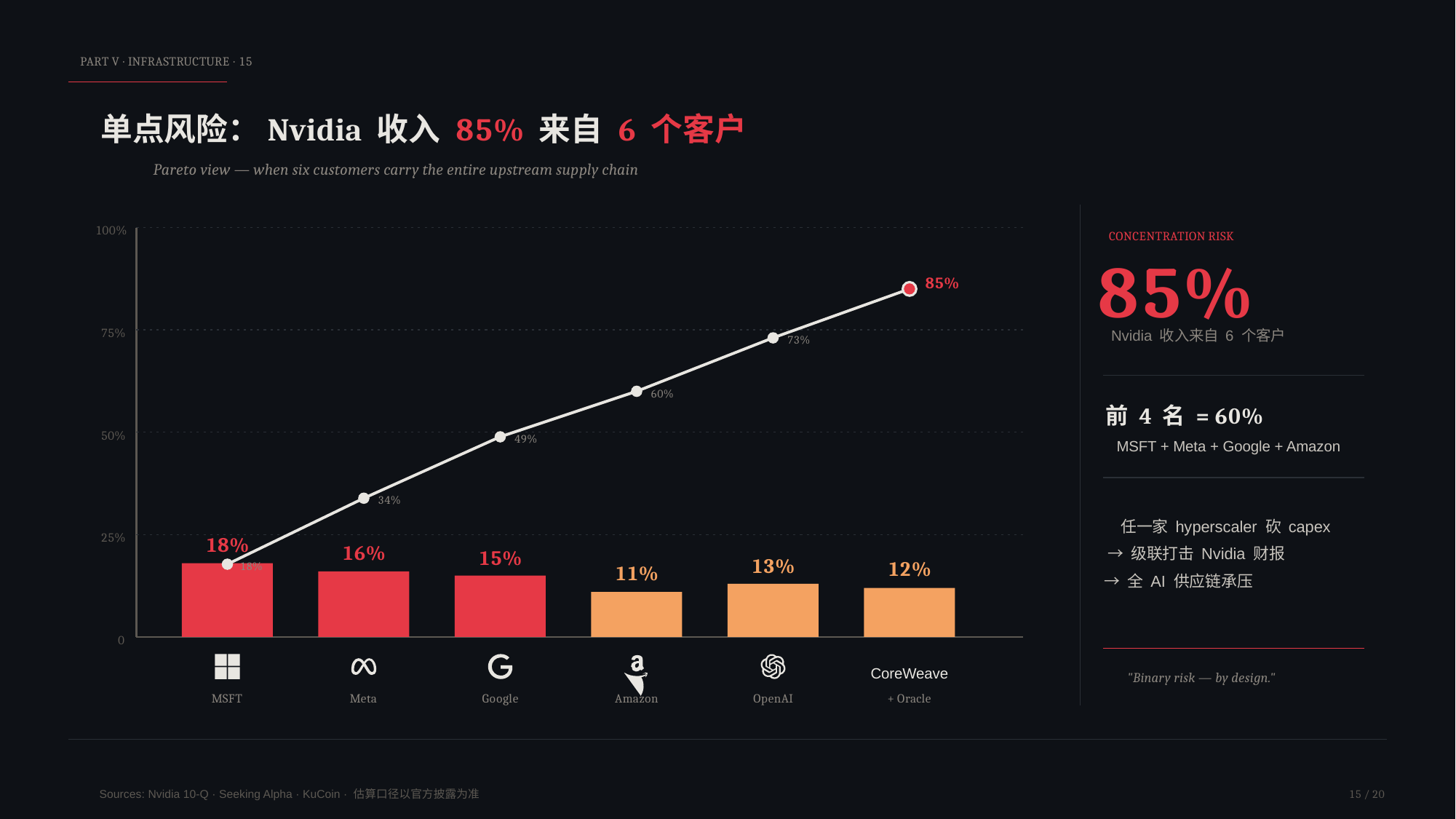

PART V · INFRASTRUCTURE · 15

单点风险：Nvidia 收入 85% 来自 6 个客户
Pareto view — when six customers carry the entire upstream supply chain

CONCENTRATION RISK
85%
Nvidia 收入来自 6 个客户

前 4 名 = 60%
MSFT + Meta + Google + Amazon

任一家 hyperscaler 砍 capex
→ 级联打击 Nvidia 财报
→ 全 AI 供应链承压

"Binary risk — by design."
100%

85%

73%

60%

49%

34%

18%
75%

50%

25%
18%

MSFT

16%

Meta
15%

Google
13%

OpenAI
12%

CoreWeave
+ Oracle
11%

Amazon
0

Sources: Nvidia 10-Q · Seeking Alpha · KuCoin · 估算口径以官方披露为准
15 / 20